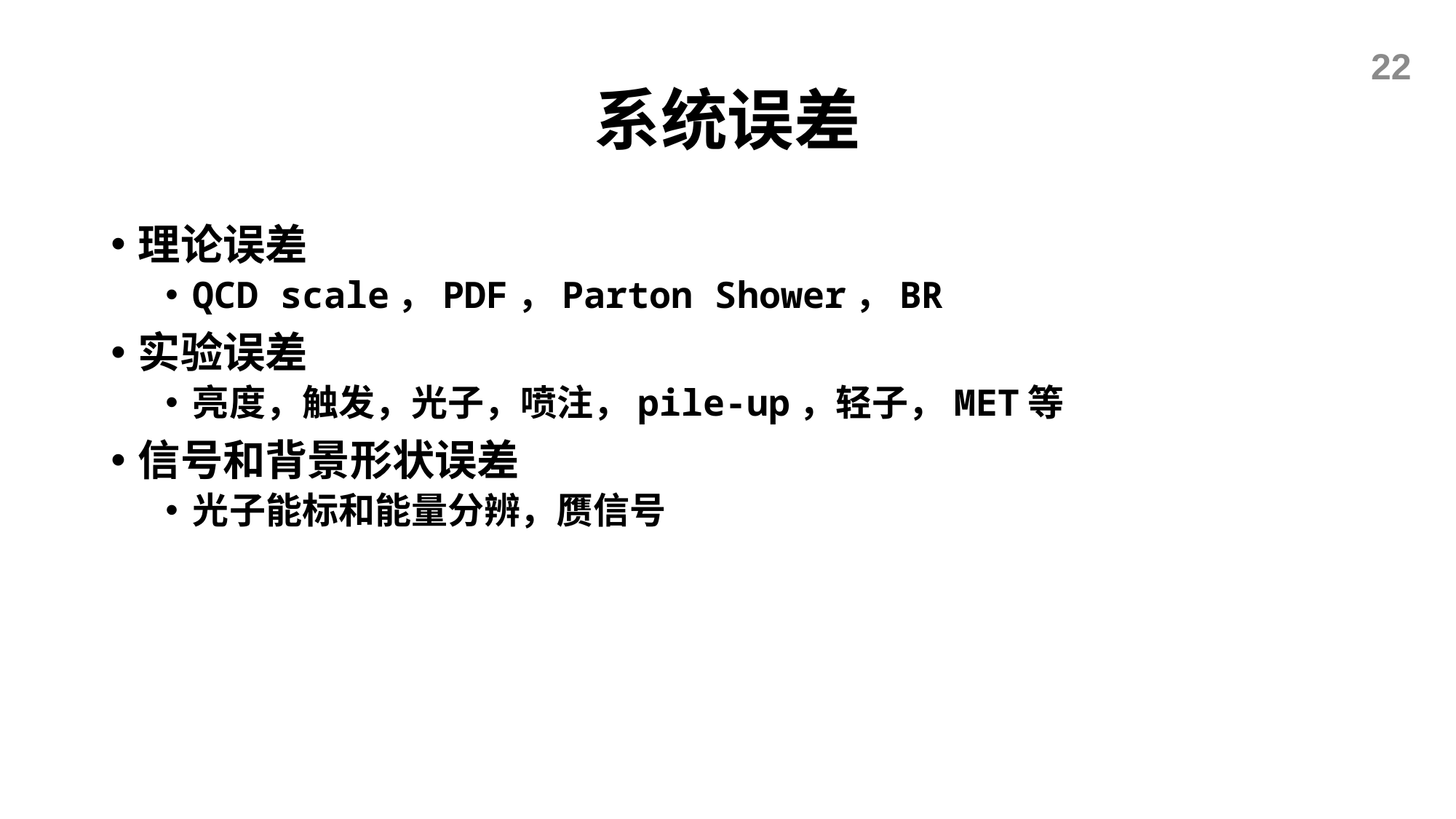

# 系统误差
22
理论误差
QCD scale，PDF，Parton Shower，BR
实验误差
亮度，触发，光子，喷注，pile-up，轻子，MET等
信号和背景形状误差
光子能标和能量分辨，赝信号